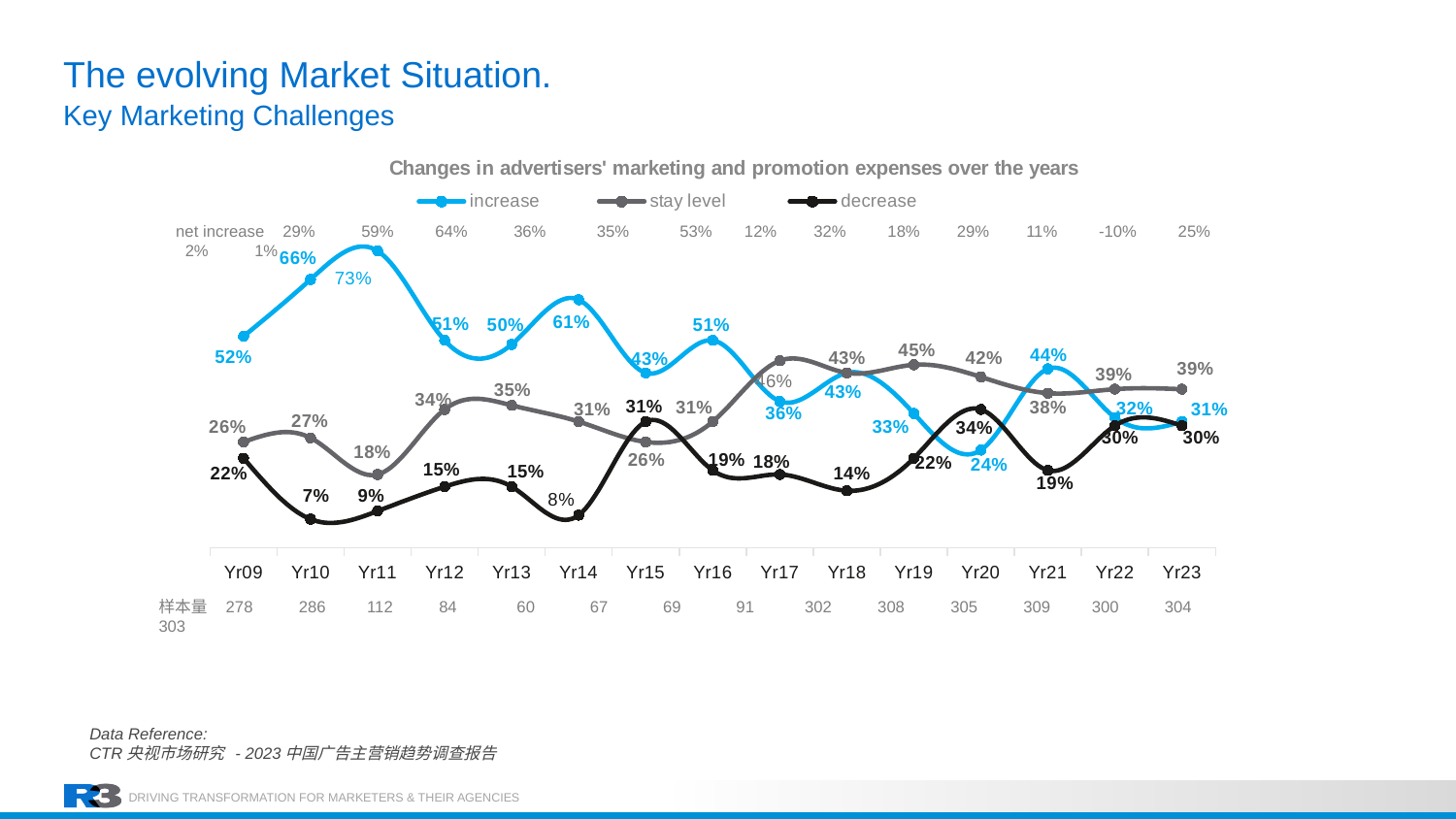

#
The evolving Market Situation.
Key Marketing Challenges

### Chart: Changes in advertisers' marketing and promotion expenses over the years

| Category | increase | stay level  | decrease |
|---|---|---|---|
| Yr09 | 0.52 | 0.26 | 0.22 |
| Yr10 | 0.66 | 0.27 | 0.07 |
| Yr11 | 0.73 | 0.18 | 0.09 |
| Yr12 | 0.51 | 0.34 | 0.15 |
| Yr13 | 0.5 | 0.35 | 0.15 |
| Yr14 | 0.61 | 0.31 | 0.08 |
| Yr15 | 0.43 | 0.26 | 0.31 |
| Yr16 | 0.51 | 0.31 | 0.19 |
| Yr17 | 0.36 | 0.46 | 0.18 |
| Yr18 | 0.43 | 0.43 | 0.14 |
| Yr19 | 0.33 | 0.45 | 0.22 |
| Yr20 | 0.24 | 0.42 | 0.34 |
| Yr21 | 0.44 | 0.38 | 0.19 |
| Yr22 | 0.32 | 0.39 | 0.3 |
| Yr23 | 0.31 | 0.39 | 0.3 |
net increase    29%          59%         64%          36%           35%           53%       12%        32%         18%        29%        11%         -10%         25%          2%          1%
样本量    278          286         112          84             60            67            69            91           302          308          305          309         300          304         303
Data Reference:
CTR央视市场研究  - 2023中国广告主营销趋势调查报告
18